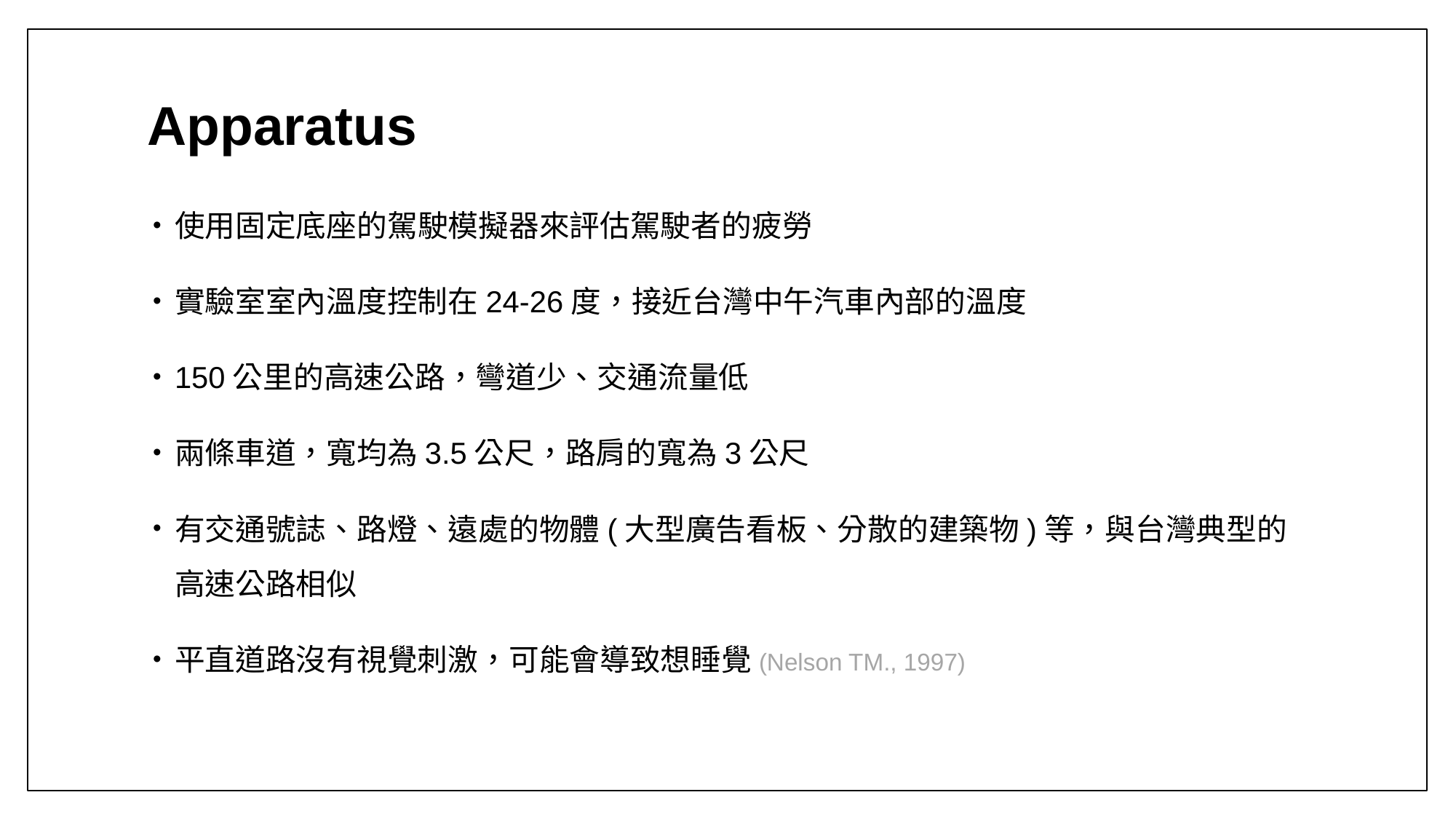

# Apparatus
使用固定底座的駕駛模擬器來評估駕駛者的疲勞
實驗室室內溫度控制在24-26度，接近台灣中午汽車內部的溫度
150公里的高速公路，彎道少、交通流量低
兩條車道，寬均為3.5公尺，路肩的寬為3公尺
有交通號誌、路燈、遠處的物體(大型廣告看板、分散的建築物)等，與台灣典型的高速公路相似
平直道路沒有視覺刺激，可能會導致想睡覺(Nelson TM., 1997)